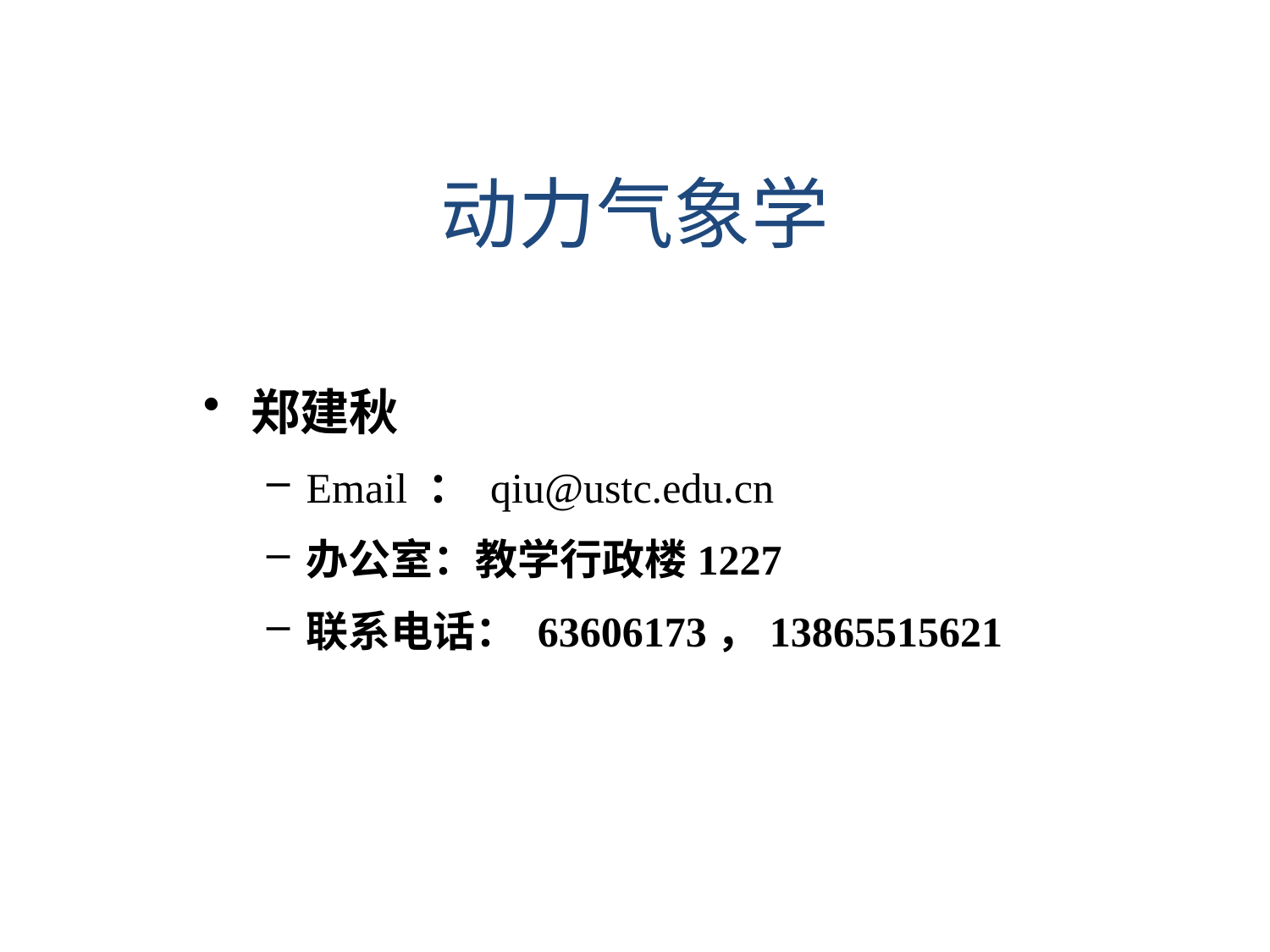

动力气象学
郑建秋
Email ： qiu@ustc.edu.cn
办公室：教学行政楼1227
联系电话： 63606173，13865515621